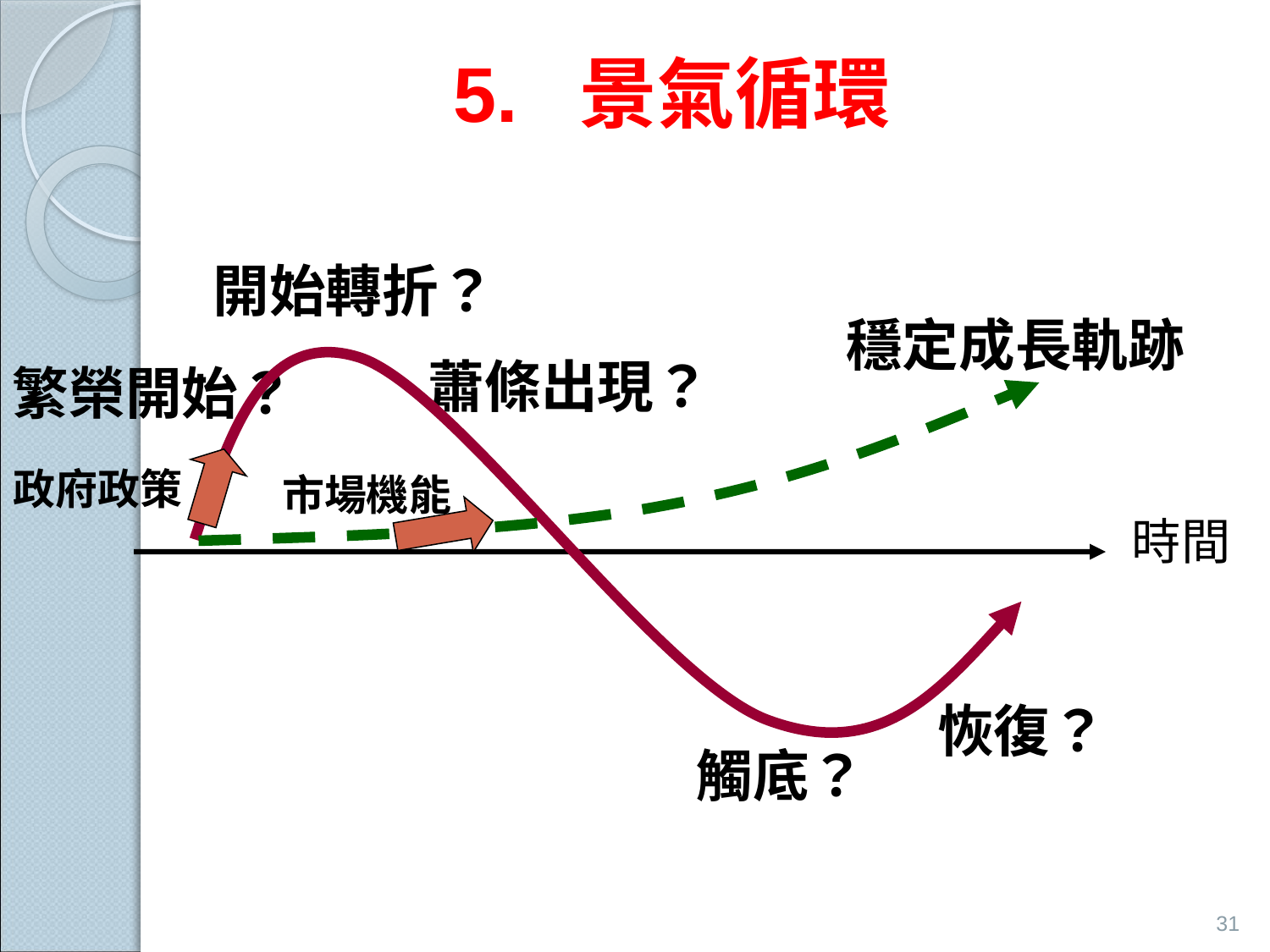

# 5.  景氣循環
開始轉折？
穩定成長軌跡

蕭條出現？
繁榮開始？

政府政策
市場機能

時間

恢復？
觸底？
31